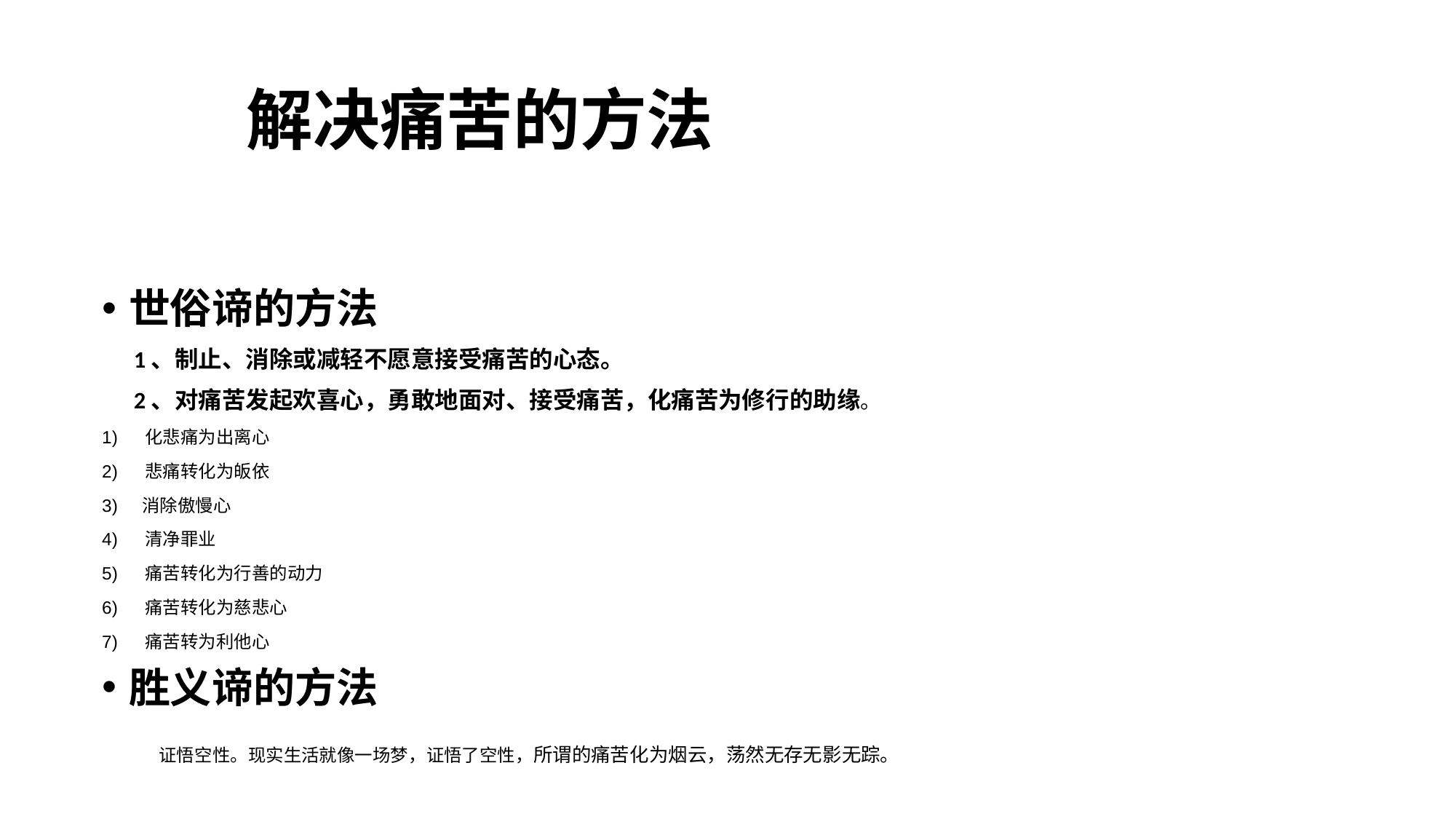

# 解决痛苦的方法

世俗谛的方法
      1、制止、消除或减轻不愿意接受痛苦的心态。
      2、对痛苦发起欢喜心，勇敢地面对、接受痛苦，化痛苦为修行的助缘。
   化悲痛为出离心
   悲痛转化为皈依
消除傲慢心
   清净罪业
   痛苦转化为行善的动力
   痛苦转化为慈悲心
   痛苦转为利他心
胜义谛的方法
     证悟空性。现实生活就像一场梦，证悟了空性，所谓的痛苦化为烟云，荡然无存无影无踪。